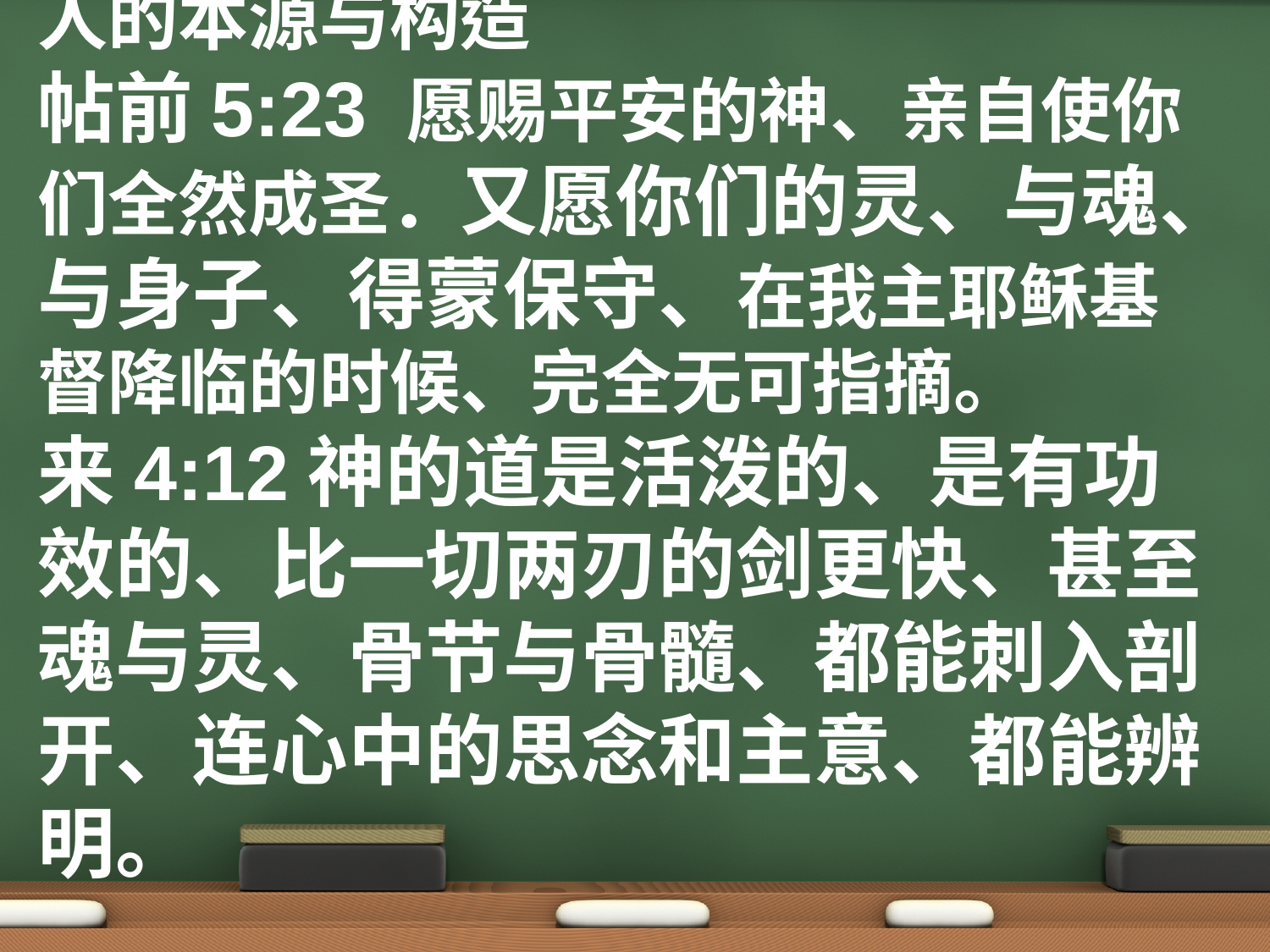

人的本源与构造
帖前5:23 愿赐平安的神、亲自使你们全然成圣．又愿你们的灵、与魂、与身子、得蒙保守、在我主耶稣基督降临的时候、完全无可指摘。
来4:12神的道是活泼的、是有功效的、比一切两刃的剑更快、甚至魂与灵、骨节与骨髓、都能刺入剖开、连心中的思念和主意、都能辨明。